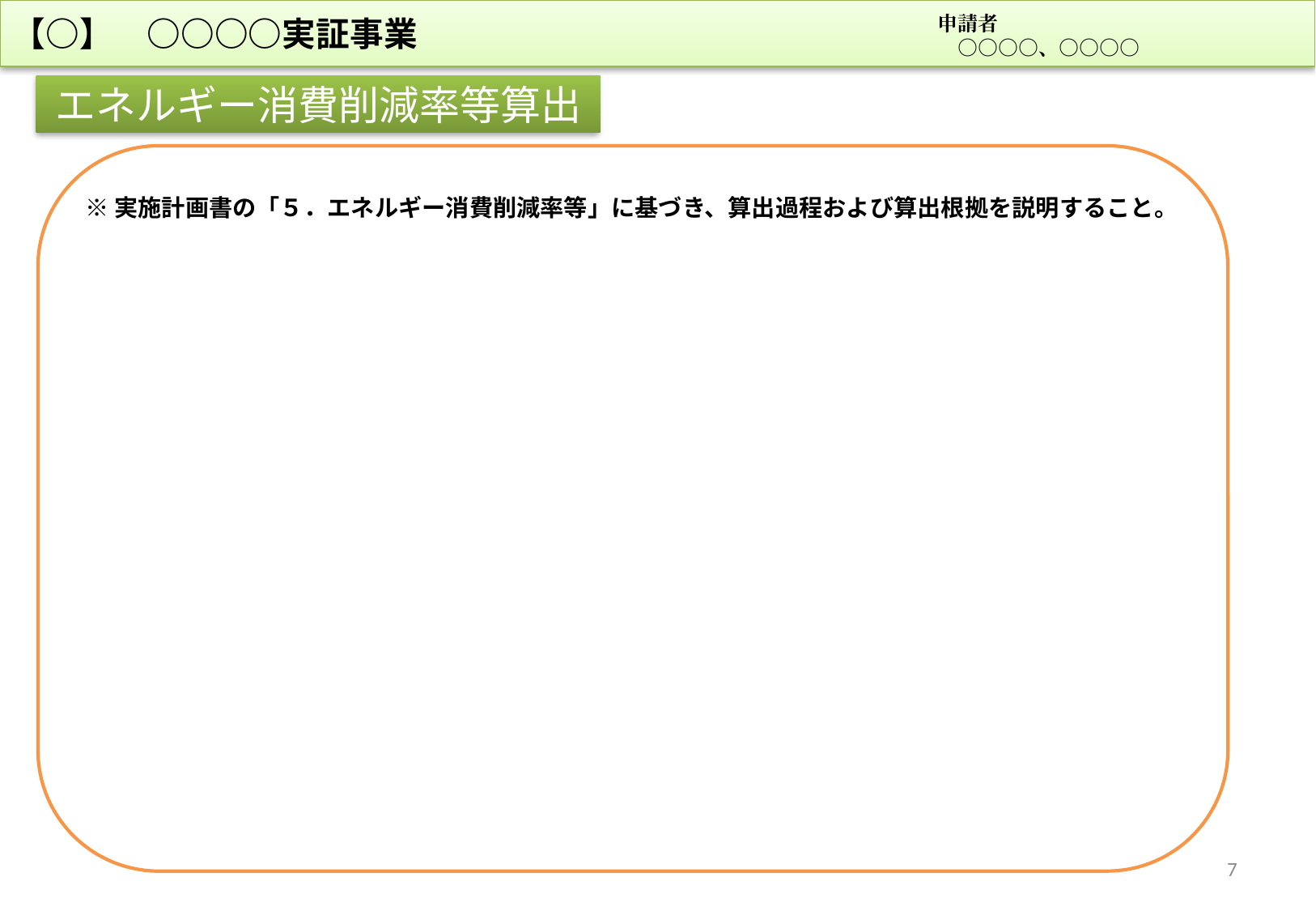

【○】　○○○○実証事業
申請者
　○○○○、○○○○
エネルギー消費削減率等算出
※実施計画書の「５．エネルギー消費削減率等」に基づき、算出過程および算出根拠を説明すること。
7